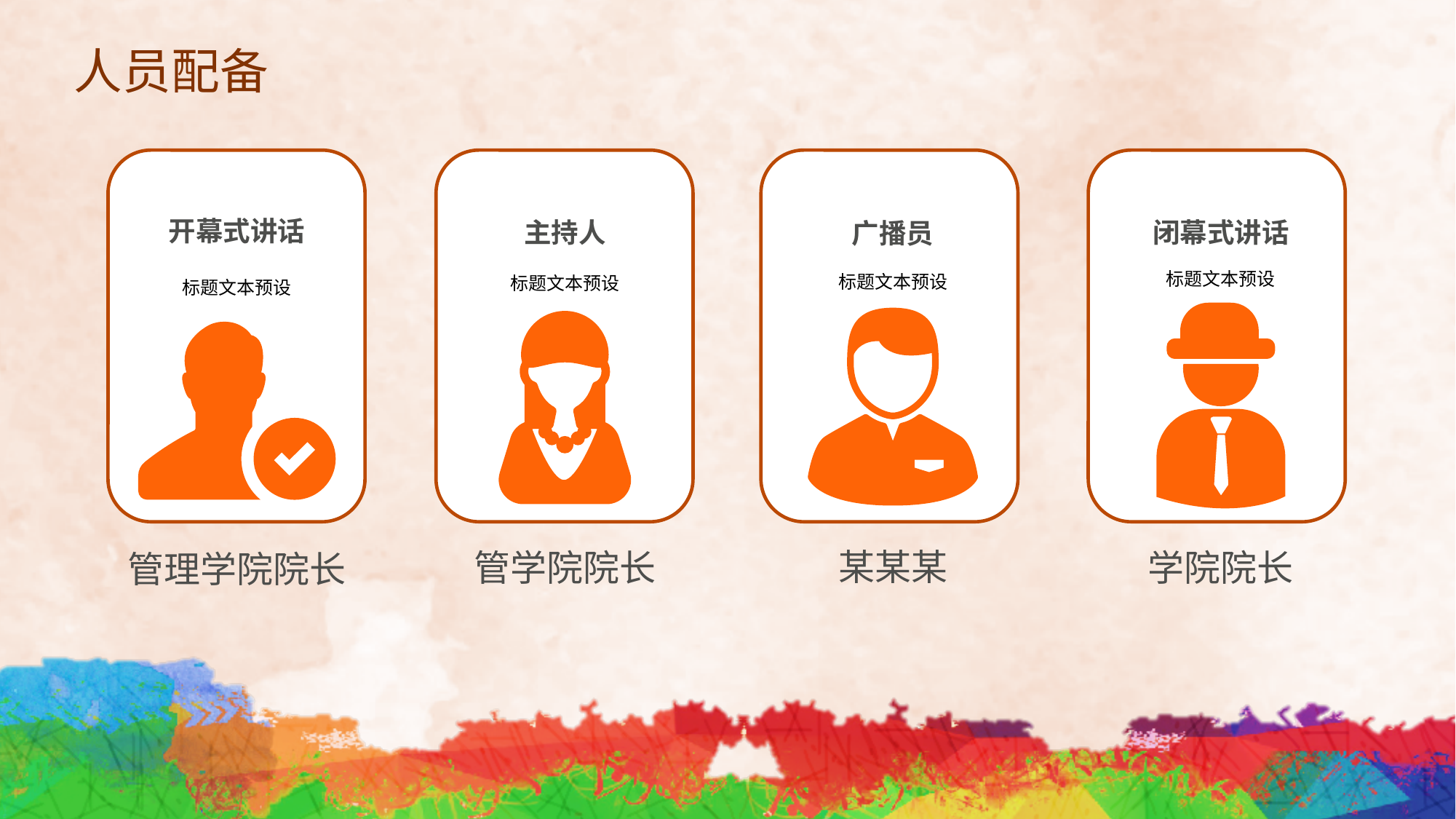

# 人员配备

开幕式讲话
标题文本预设

管理学院院长

主持人
标题文本预设

管学院院长

广播员
标题文本预设

某某某

闭幕式讲话
标题文本预设

学院院长